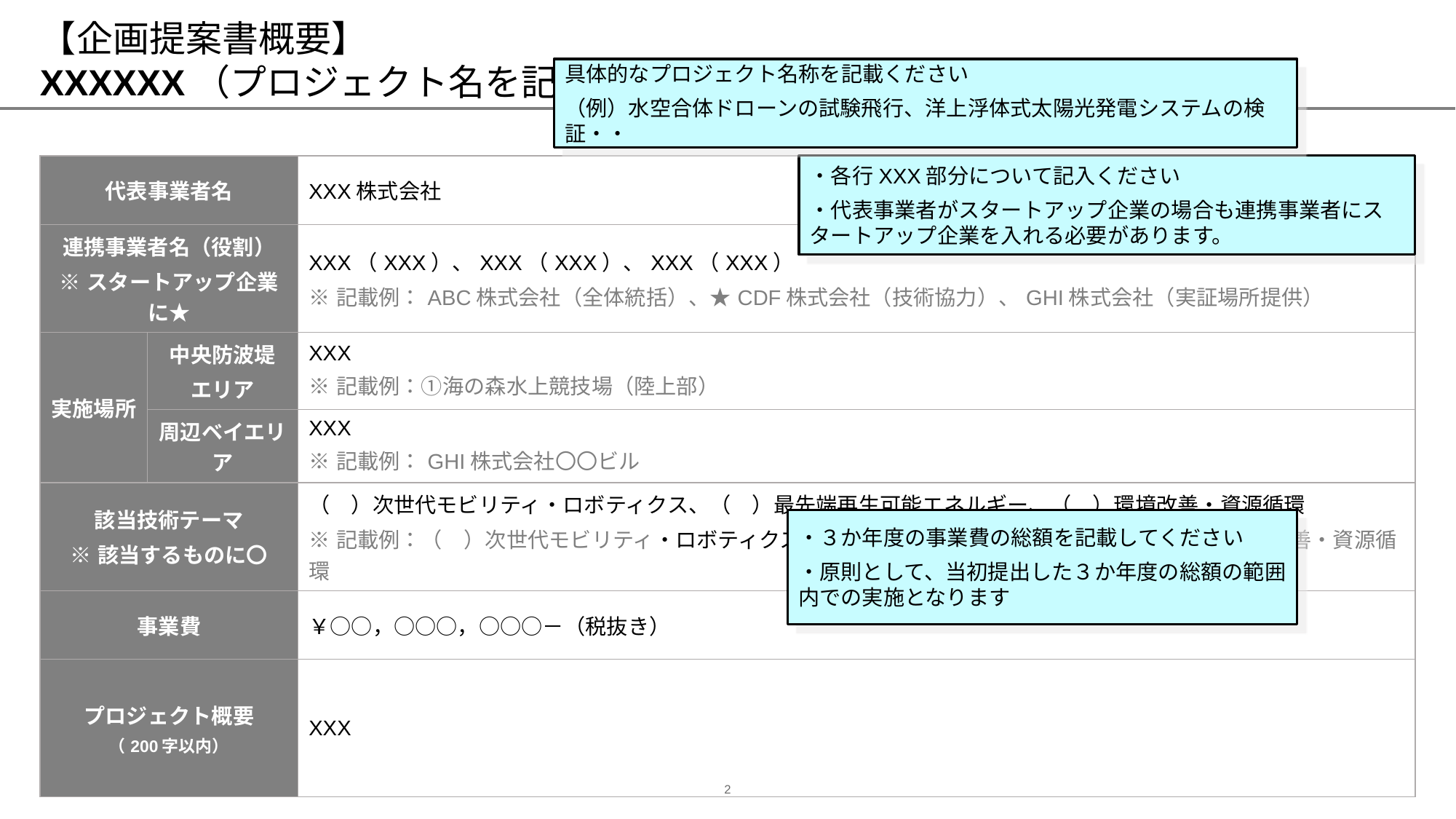

# 【企画提案書概要】 XXXXXX（プロジェクト名を記載）
具体的なプロジェクト名称を記載ください
（例）水空合体ドローンの試験飛行、洋上浮体式太陽光発電システムの検証・・
| 代表事業者名 |  | XXX株式会社 |
| --- | --- | --- |
| 連携事業者名（役割） ※スタートアップ企業に★ |  | XXX（XXX）、XXX（XXX）、XXX（XXX） ※記載例：ABC株式会社（全体統括）、★CDF株式会社（技術協力）、GHI株式会社（実証場所提供） |
| 実施場所 | 中央防波堤 エリア | XXX ※記載例：①海の森水上競技場（陸上部） |
|  | 周辺ベイエリア | XXX ※記載例：GHI株式会社〇〇ビル |
| 該当技術テーマ ※該当するものに〇 |  | （　）次世代モビリティ・ロボティクス、（　）最先端再生可能エネルギー、（　）環境改善・資源循環 ※記載例：（　）次世代モビリティ・ロボティクス、（〇）最先端再生可能エネルギー、（〇）環境改善・資源循環 |
| 事業費 |  | ￥○○，○○○，○○○－（税抜き） |
| プロジェクト概要 （200字以内） |  | XXX |
・各行XXX部分について記入ください
・代表事業者がスタートアップ企業の場合も連携事業者にスタートアップ企業を入れる必要があります。
・３か年度の事業費の総額を記載してください
・原則として、当初提出した３か年度の総額の範囲内での実施となります